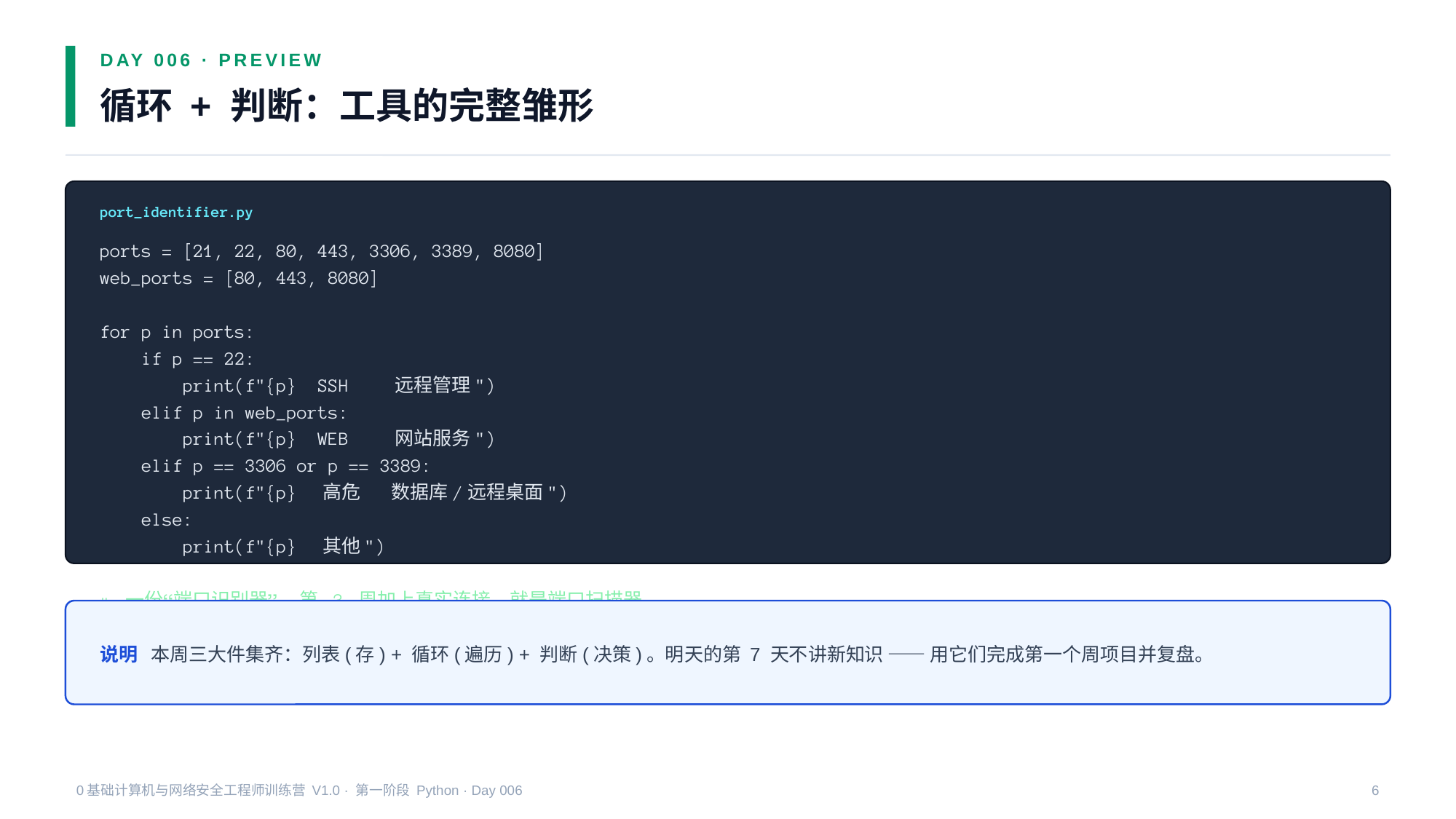

DAY 006 · PREVIEW

循环 + 判断：工具的完整雏形

port_identifier.py
ports = [21, 22, 80, 443, 3306, 3389, 8080]
web_ports = [80, 443, 8080]

for p in ports:
    if p == 22:
        print(f"{p}  SSH    远程管理")
    elif p in web_ports:
        print(f"{p}  WEB    网站服务")
    elif p == 3306 or p == 3389:
        print(f"{p}  高危   数据库/远程桌面")
    else:
        print(f"{p}  其他")

# 一份“端口识别器”——第 3 周加上真实连接，就是端口扫描器

说明   本周三大件集齐：列表(存) + 循环(遍历) + 判断(决策)。明天的第 7 天不讲新知识 —— 用它们完成第一个周项目并复盘。
0基础计算机与网络安全工程师训练营 V1.0 · 第一阶段 Python · Day 006
6